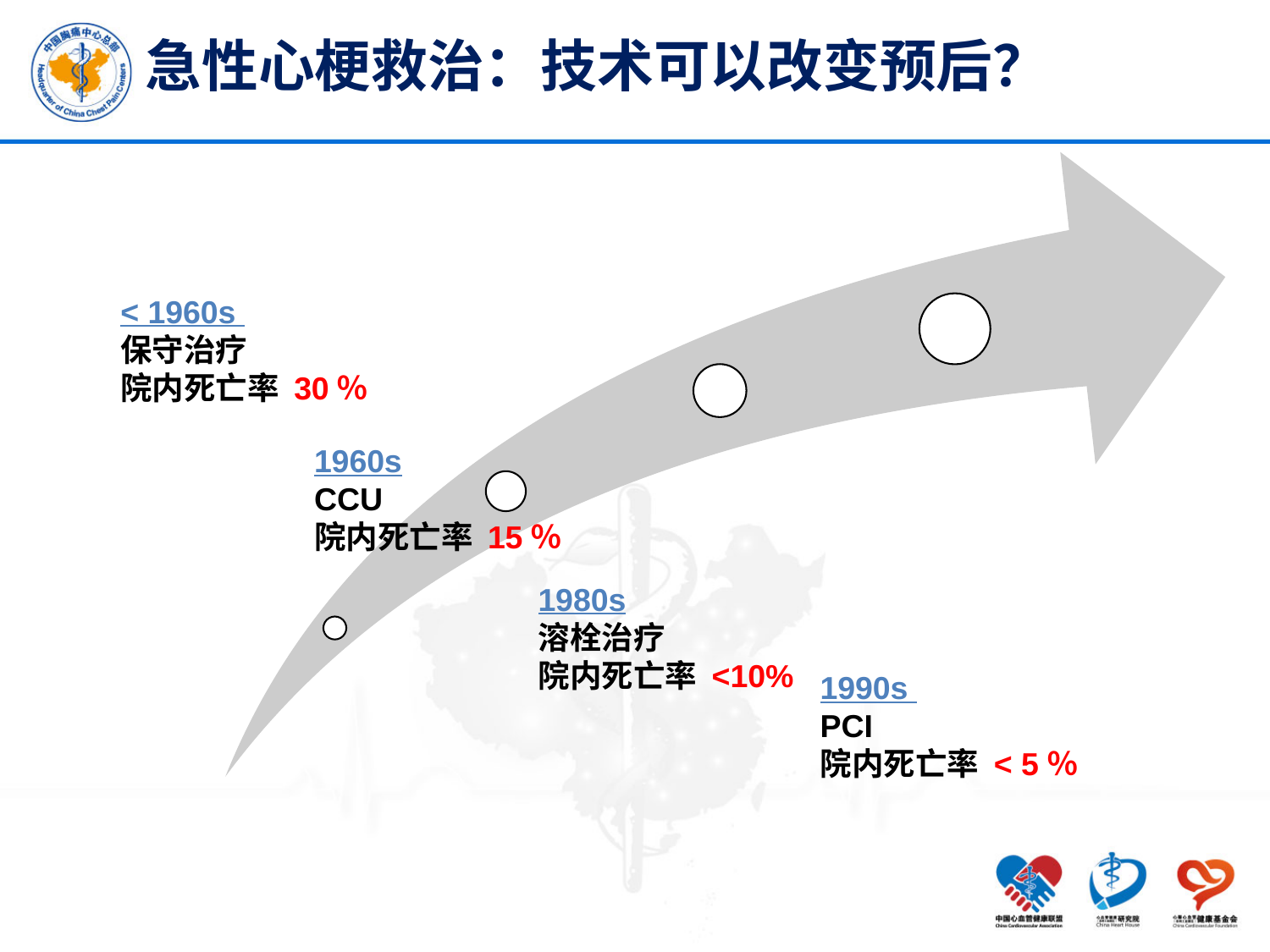

急性心梗救治：技术可以改变预后？

< 1960s
保守治疗
院内死亡率 30％
1960s
CCU
院内死亡率 15％
1980s
溶栓治疗
院内死亡率 <10%
1990s
PCI
院内死亡率 < 5％